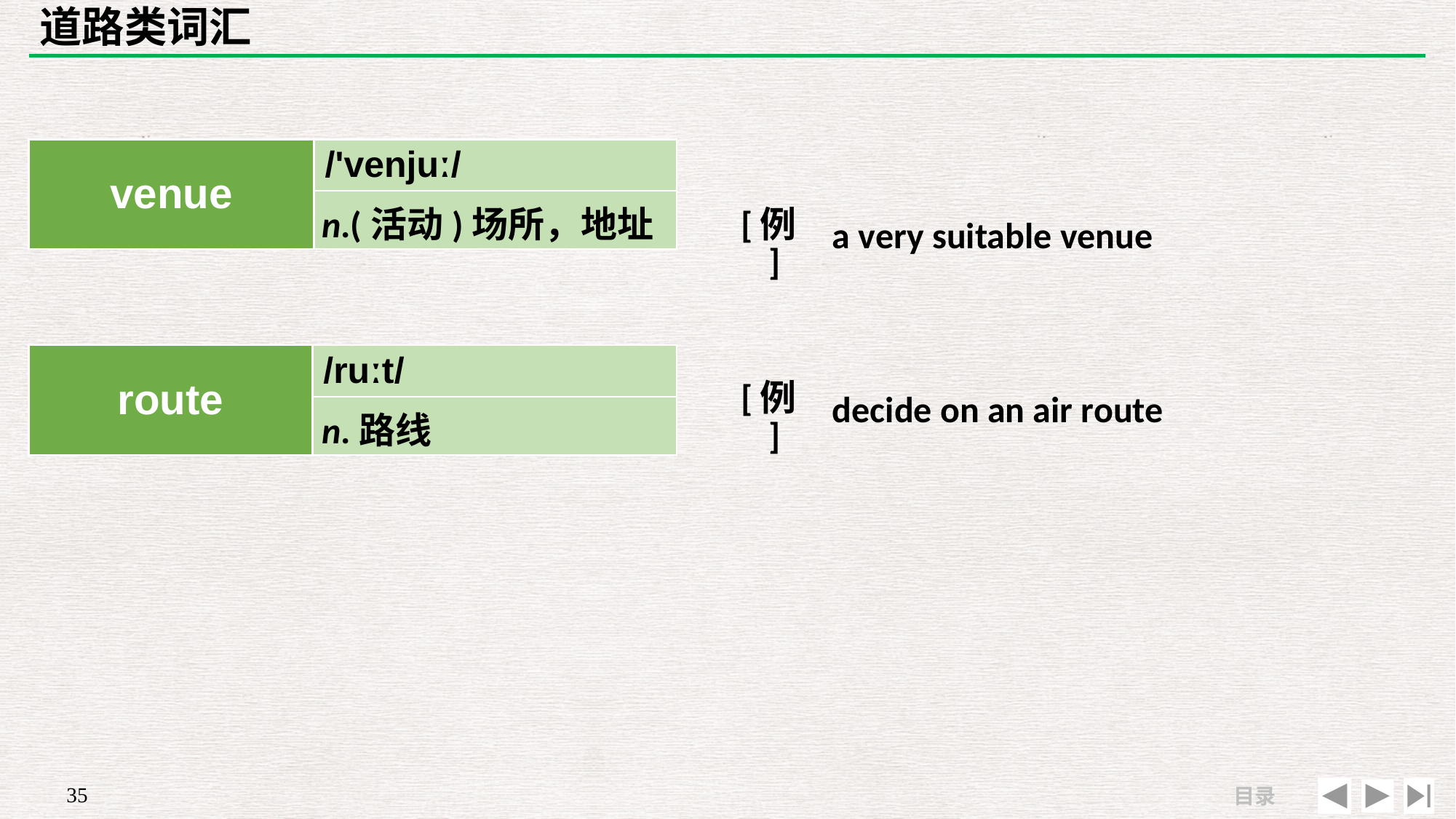

# 道路类词汇

| venue | /'venjuː/ |
| --- | --- |
|  |  |
|  |  |
| --- | --- |
| [例] | a very suitable venue |
n.(活动)场所，地址
|  |  |
| --- | --- |
| [例] | decide on an air route |
| route | /ruːt/ |
| --- | --- |
|  |  |
n.路线